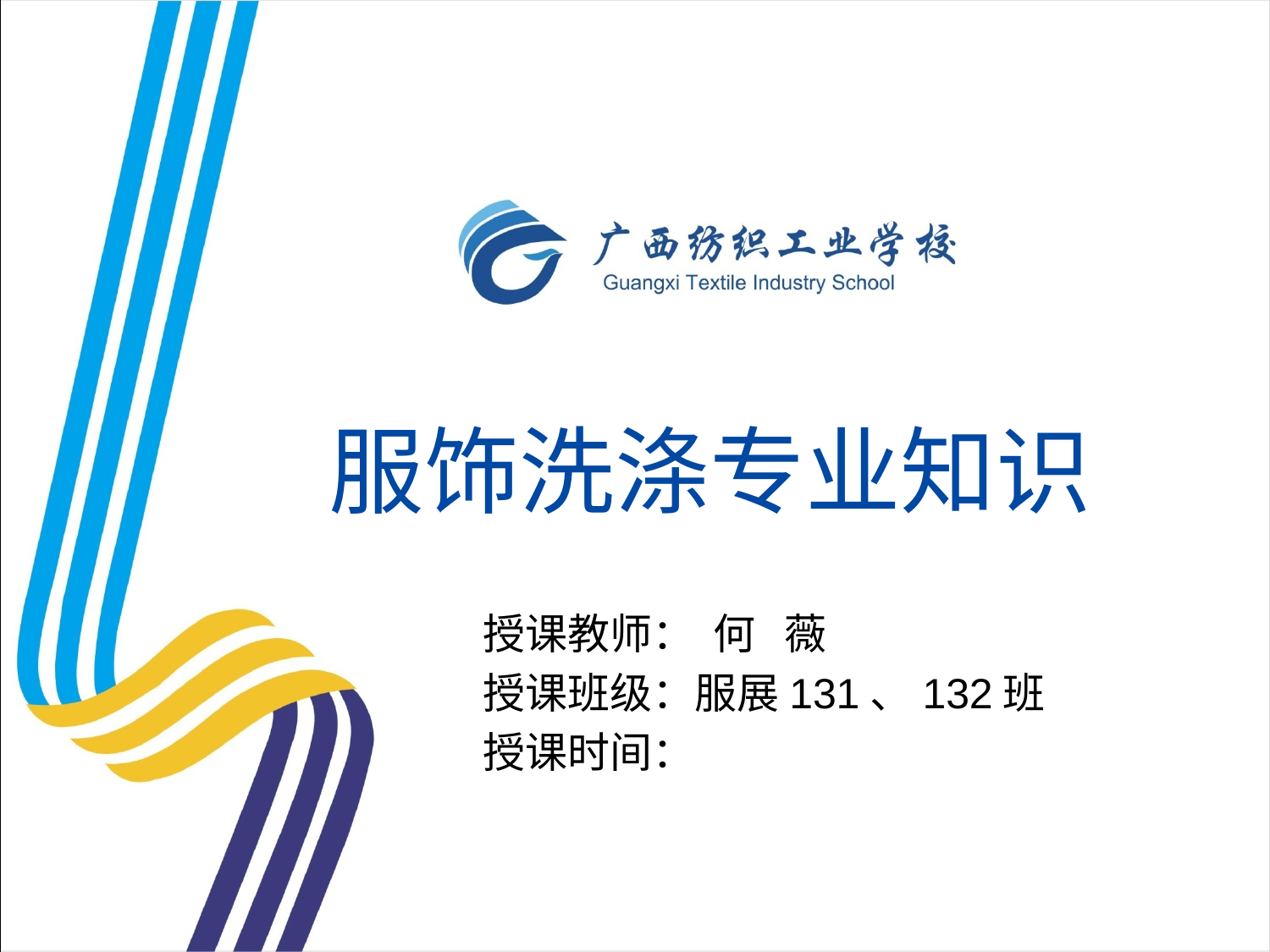

# 服饰洗涤专业知识
                  授课教师：  何   薇
                  授课班级：服展131、132班
                  授课时间：